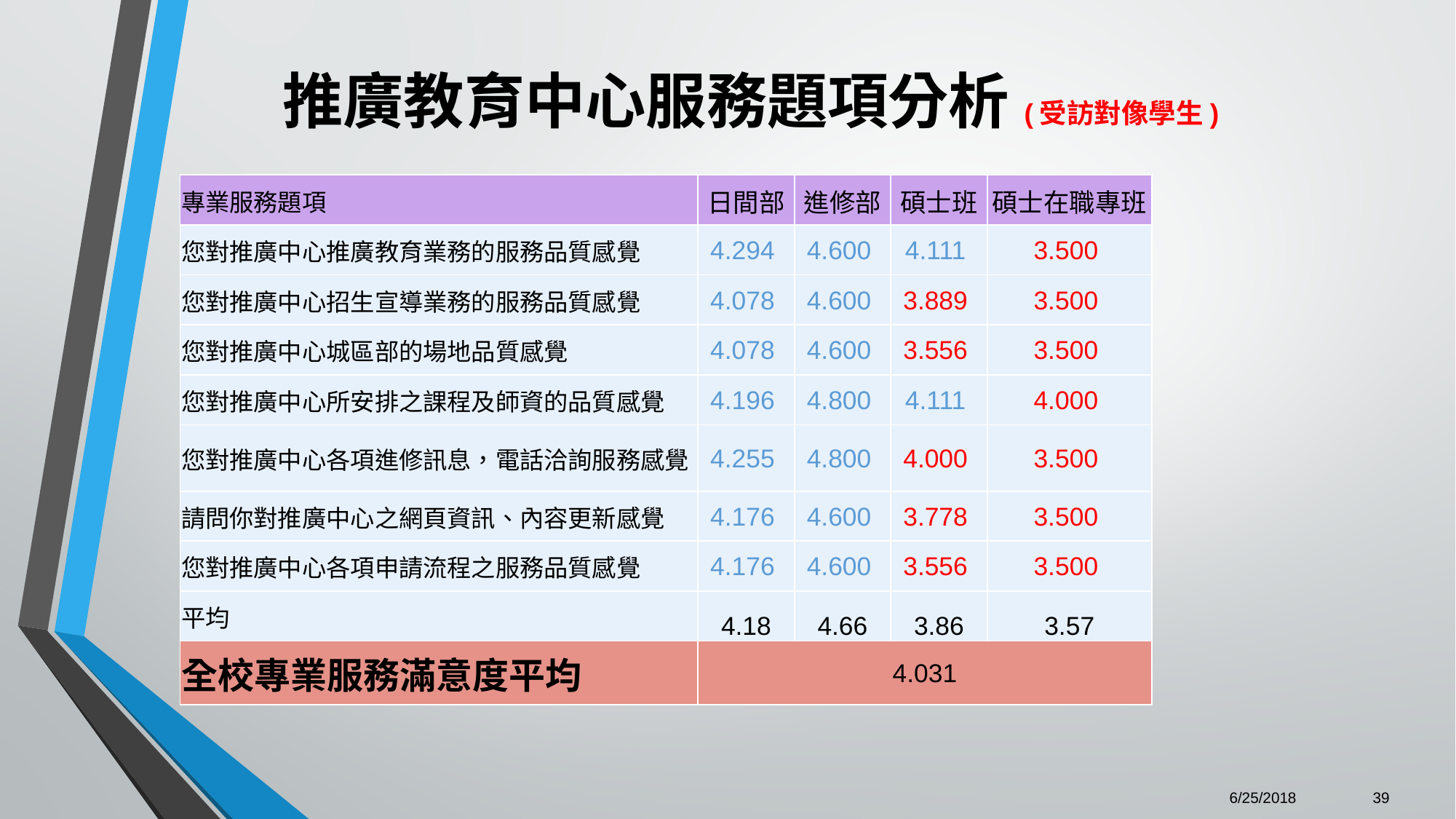

推廣教育中心服務題項分析(受訪對像學生)

| 專業服務題項 | 日間部 | 進修部 | 碩士班 | 碩士在職專班 |
| --- | --- | --- | --- | --- |
| 您對推廣中心推廣教育業務的服務品質感覺 | 4.294 | 4.600 | 4.111 | 3.500 |
| 您對推廣中心招生宣導業務的服務品質感覺 | 4.078 | 4.600 | 3.889 | 3.500 |
| 您對推廣中心城區部的場地品質感覺 | 4.078 | 4.600 | 3.556 | 3.500 |
| 您對推廣中心所安排之課程及師資的品質感覺 | 4.196 | 4.800 | 4.111 | 4.000 |
| 您對推廣中心各項進修訊息，電話洽詢服務感覺 | 4.255 | 4.800 | 4.000 | 3.500 |
| 請問你對推廣中心之網頁資訊、內容更新感覺 | 4.176 | 4.600 | 3.778 | 3.500 |
| 您對推廣中心各項申請流程之服務品質感覺 | 4.176 | 4.600 | 3.556 | 3.500 |
| 平均 | 4.18 | 4.66 | 3.86 | 3.57 |
| 全校專業服務滿意度平均 | 4.031 |  |  |  |
39
6/25/2018